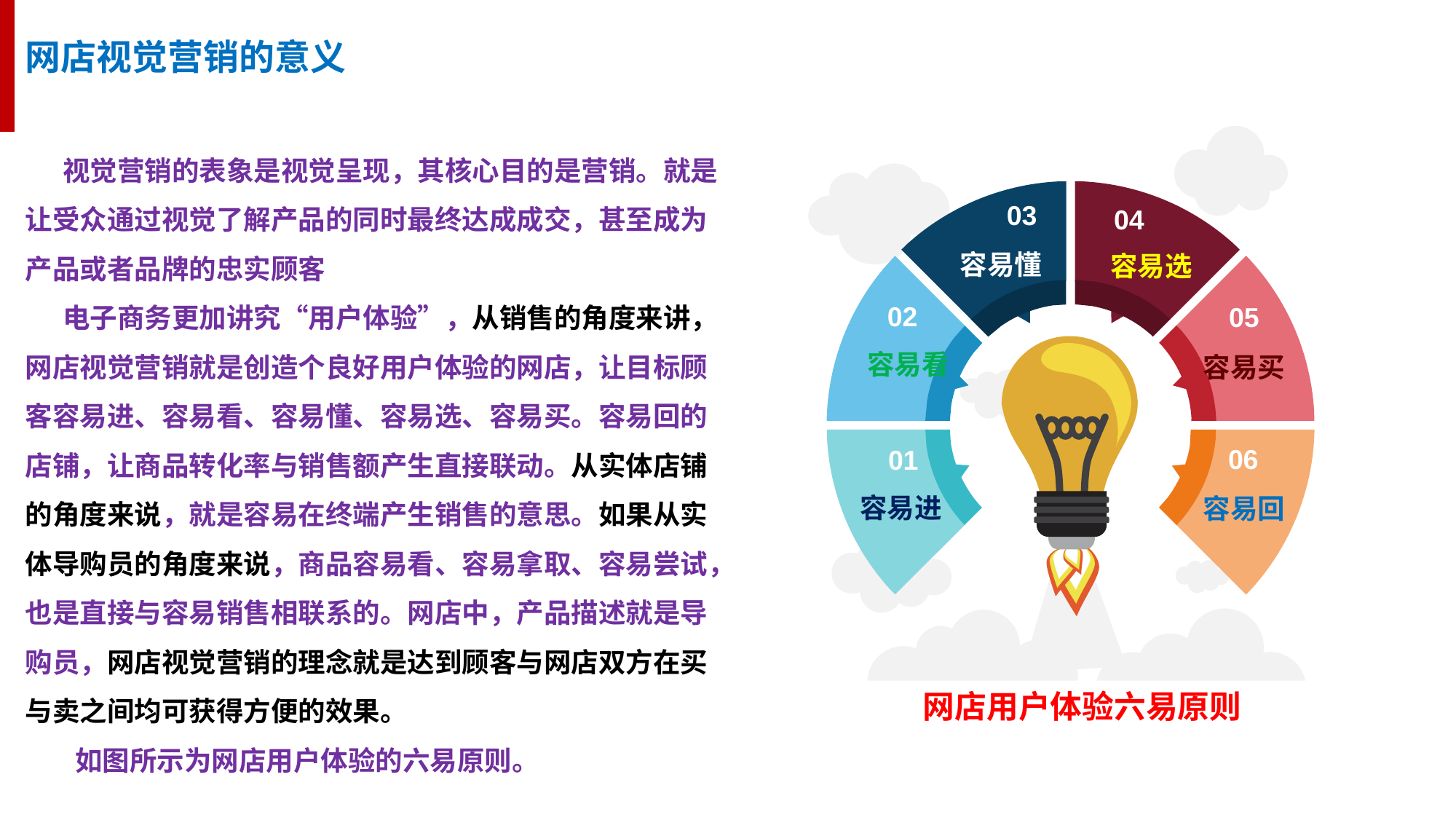

网店视觉营销的意义

     视觉营销的表象是视觉呈现，其核心目的是营销。就是让受众通过视觉了解产品的同时最终达成成交，甚至成为产品或者品牌的忠实顾客
     电子商务更加讲究“用户体验”，从销售的角度来讲，网店视觉营销就是创造个良好用户体验的网店，让目标顾客容易进、容易看、容易懂、容易选、容易买。容易回的店铺，让商品转化率与销售额产生直接联动。从实体店铺的角度来说，就是容易在终端产生销售的意思。如果从实体导购员的角度来说，商品容易看、容易拿取、容易尝试，也是直接与容易销售相联系的。网店中，产品描述就是导购员，网店视觉营销的理念就是达到顾客与网店双方在买与卖之间均可获得方便的效果。
       如图所示为网店用户体验的六易原则。

03
04
容易懂
容易选

02
05

容易看
容易买

06
01

容易进
容易回

网店用户体验六易原则